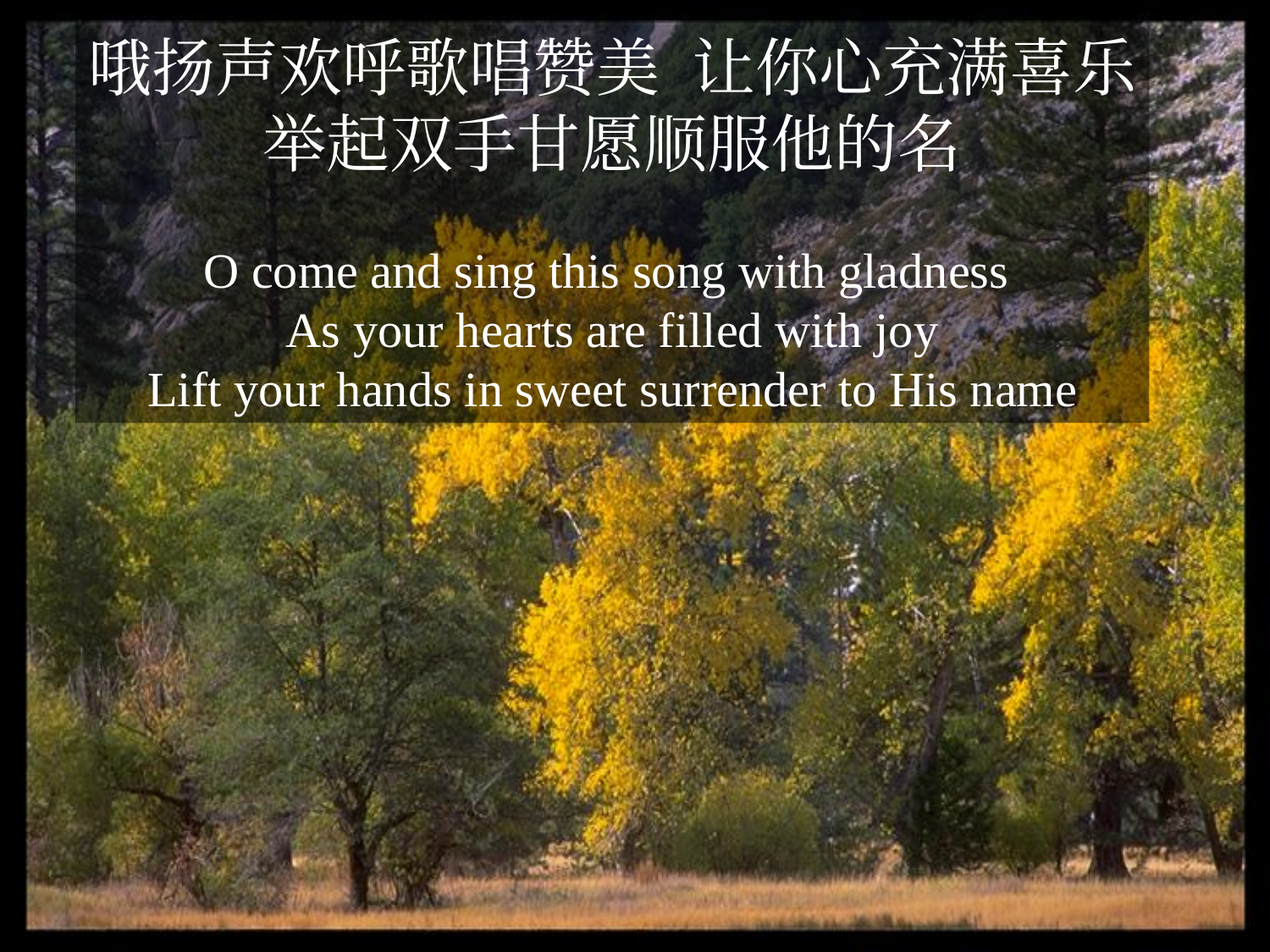

哦扬声欢呼歌唱赞美  让你心充满喜乐
举起双手甘愿顺服他的名

O come and sing this song with gladness
As your hearts are filled with joy
Lift your hands in sweet surrender to His name